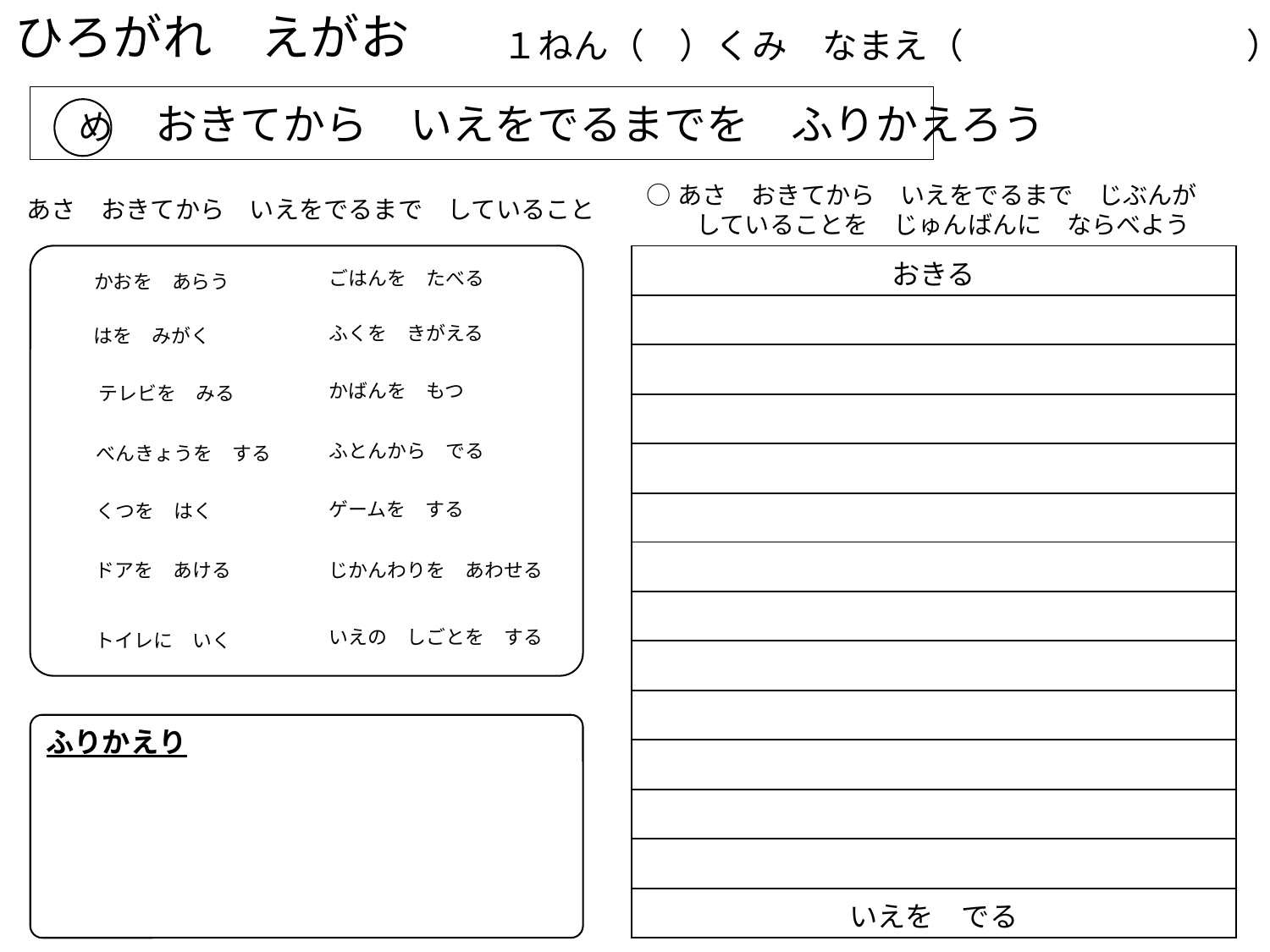

ひろがれ　えがお
１ねん（　）くみ　なまえ（　　　　　　　　）
　め　おきてから　いえをでるまでを　ふりかえろう

○あさ　おきてから　いえをでるまで　じぶんが
　　していることを　じゅんばんに　ならべよう
あさ　おきてから　いえをでるまで　していること
| おきる |
| --- |
|  |
|  |
|  |
|  |
|  |
|  |
|  |
|  |
|  |
|  |
|  |
|  |
| いえを　でる |

ごはんを　たべる
かおを　あらう
ふくを　きがえる
はを　みがく
かばんを　もつ
テレビを　みる
ふとんから　でる
べんきょうを　する
ゲームを　する
くつを　はく
じかんわりを　あわせる
ドアを　あける
いえの　しごとを　する
トイレに　いく
ふりかえり